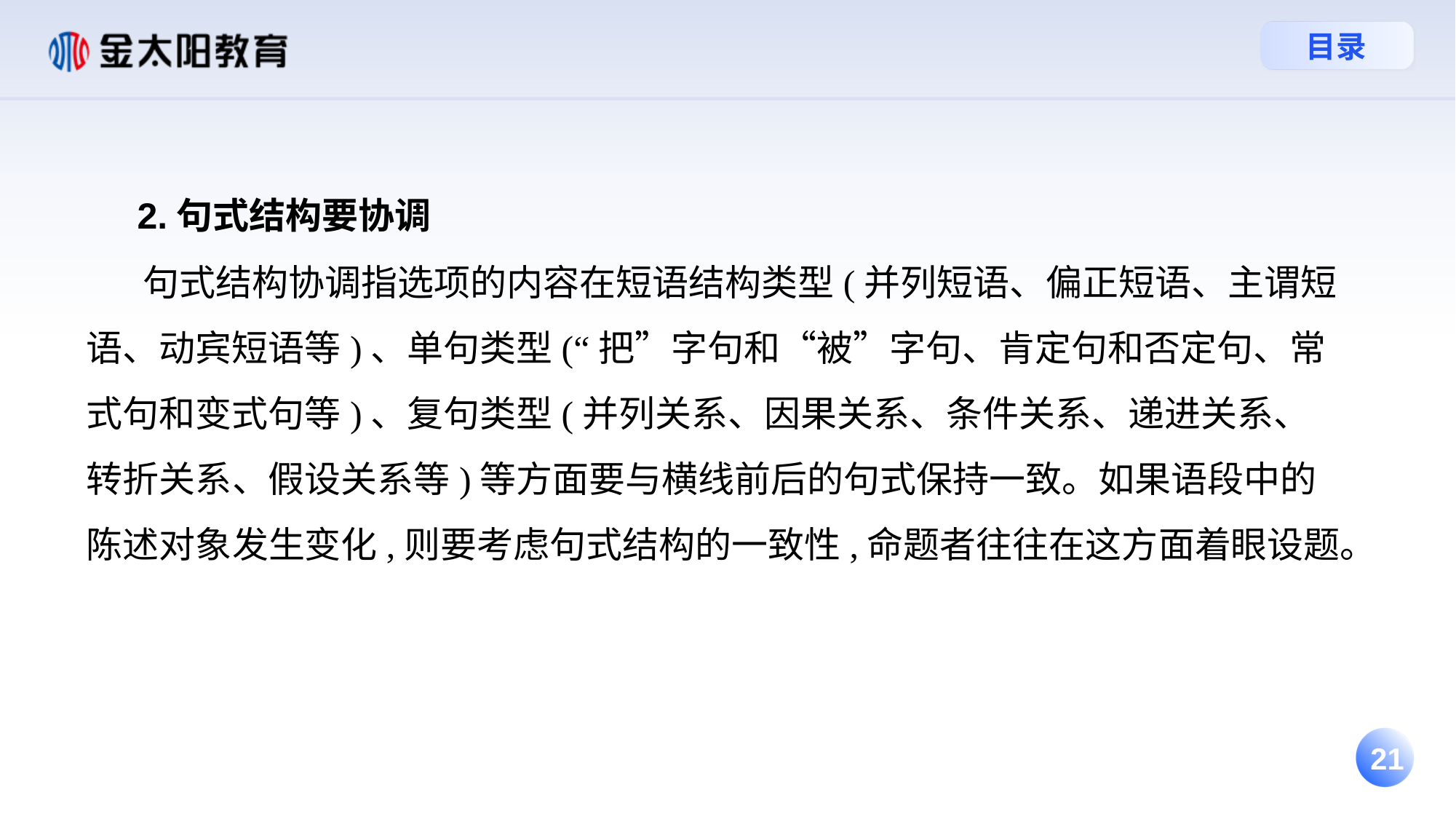

2.句式结构要协调
     句式结构协调指选项的内容在短语结构类型(并列短语、偏正短语、主谓短语、动宾短语等)、单句类型(“把”字句和“被”字句、肯定句和否定句、常式句和变式句等)、复句类型(并列关系、因果关系、条件关系、递进关系、转折关系、假设关系等)等方面要与横线前后的句式保持一致。如果语段中的陈述对象发生变化,则要考虑句式结构的一致性,命题者往往在这方面着眼设题。